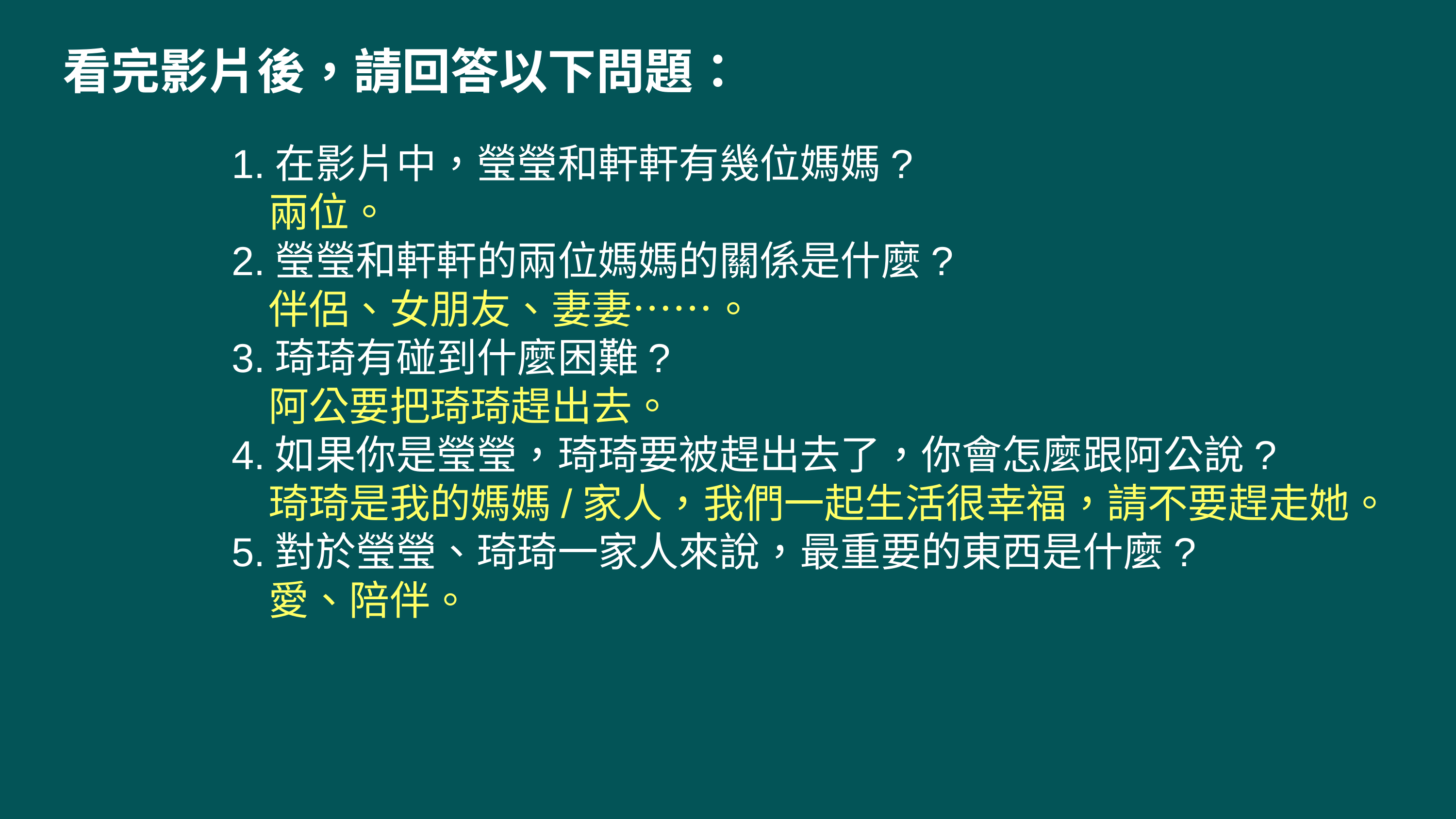

看完影片後，請回答以下問題：
1.在影片中，瑩瑩和軒軒有幾位媽媽?
   兩位。
2.瑩瑩和軒軒的兩位媽媽的關係是什麼?
   伴侶、女朋友、妻妻……。
3.琦琦有碰到什麼困難?
   阿公要把琦琦趕出去。
4.如果你是瑩瑩，琦琦要被趕出去了，你會怎麼跟阿公說?
   琦琦是我的媽媽/家人，我們一起生活很幸福，請不要趕走她。
5.對於瑩瑩、琦琦一家人來說，最重要的東西是什麼?
   愛、陪伴。